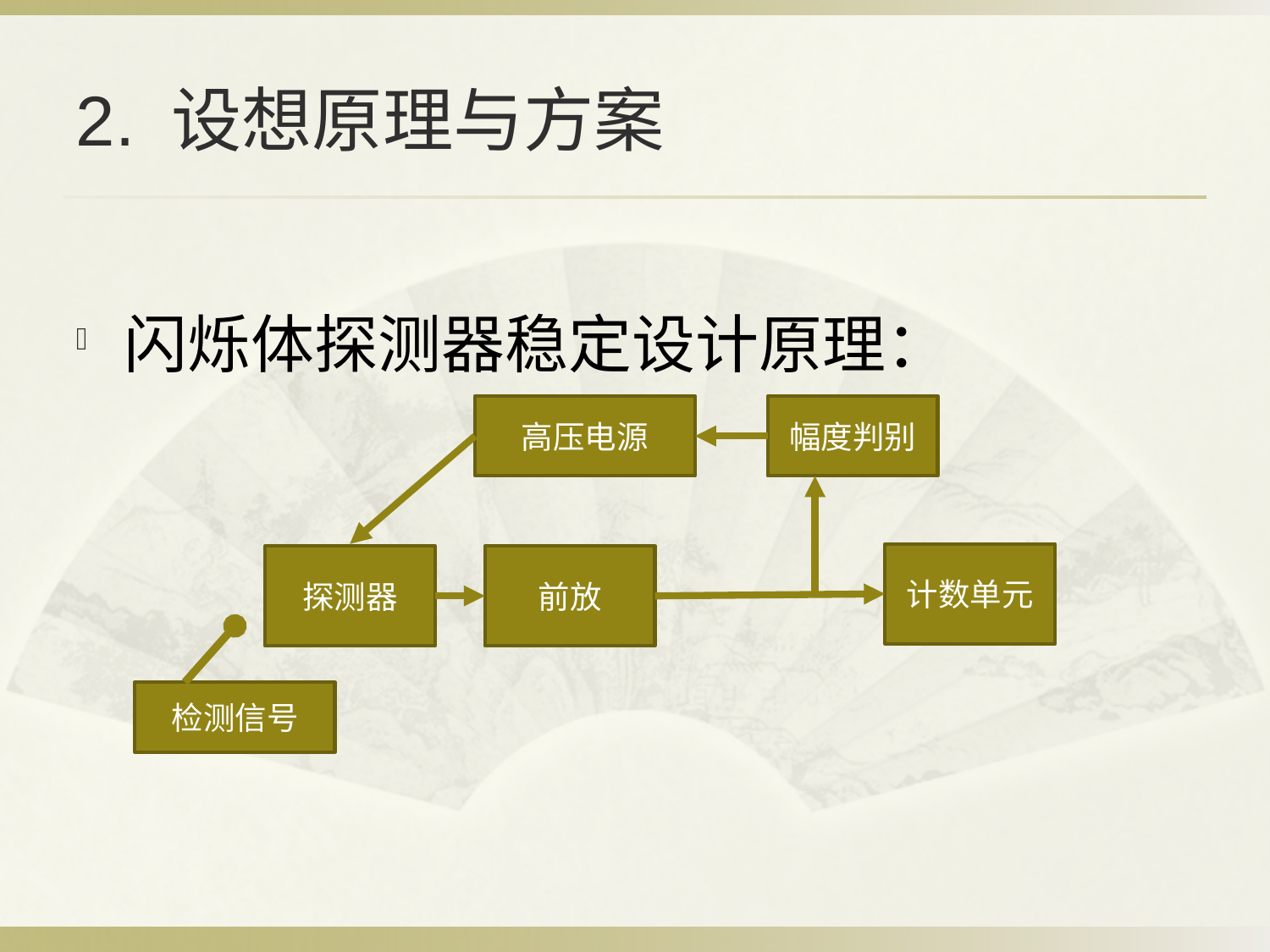

# 2. 设想原理与方案
闪烁体探测器稳定设计原理：

高压电源
幅度判别
计数单元
探测器
前放
检测信号